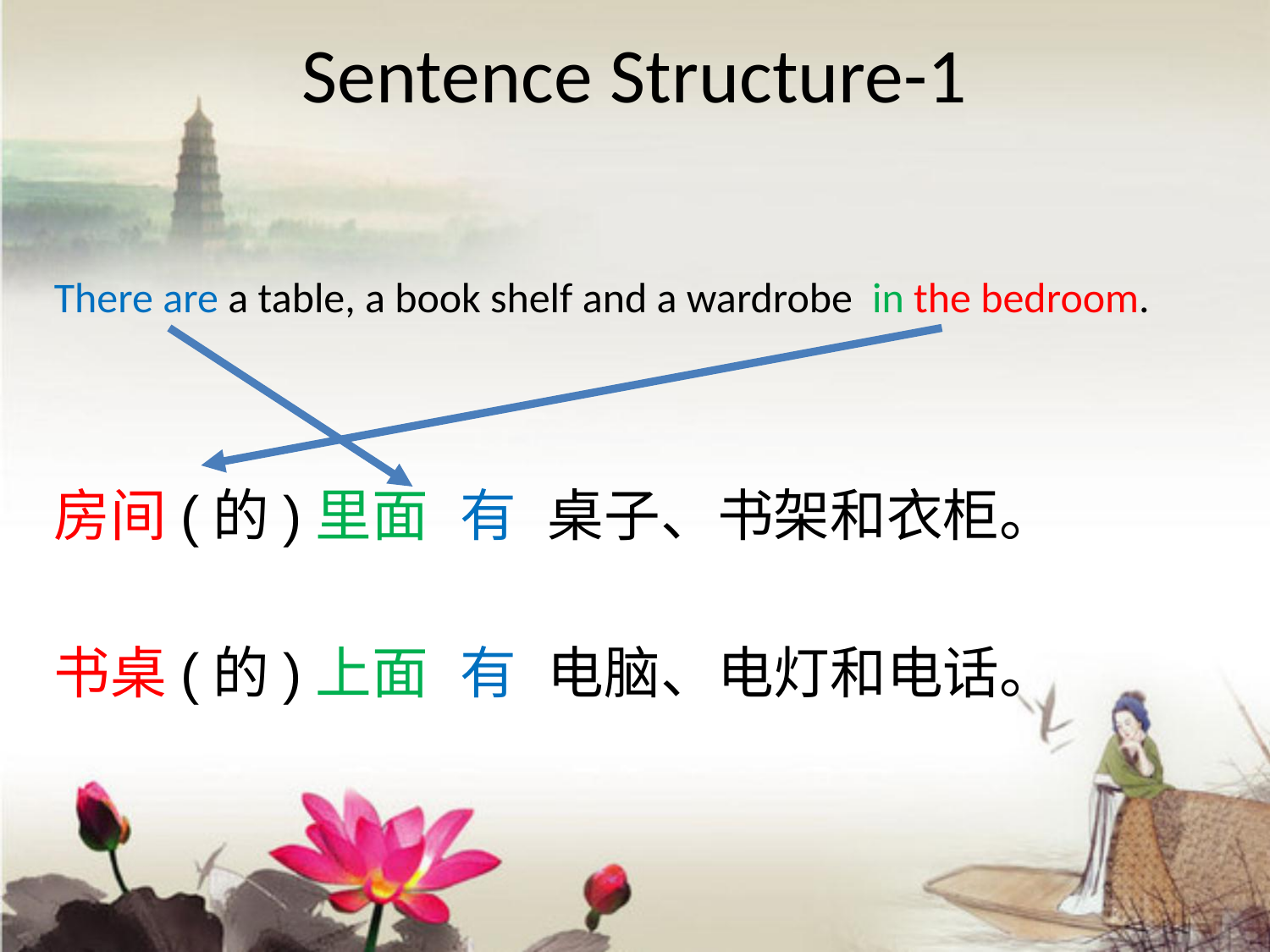

# Sentence Structure-1
There are a table, a book shelf and a wardrobe  in the bedroom.

房间(的)里面  有  桌子、书架和衣柜。

书桌(的)上面  有  电脑、电灯和电话。